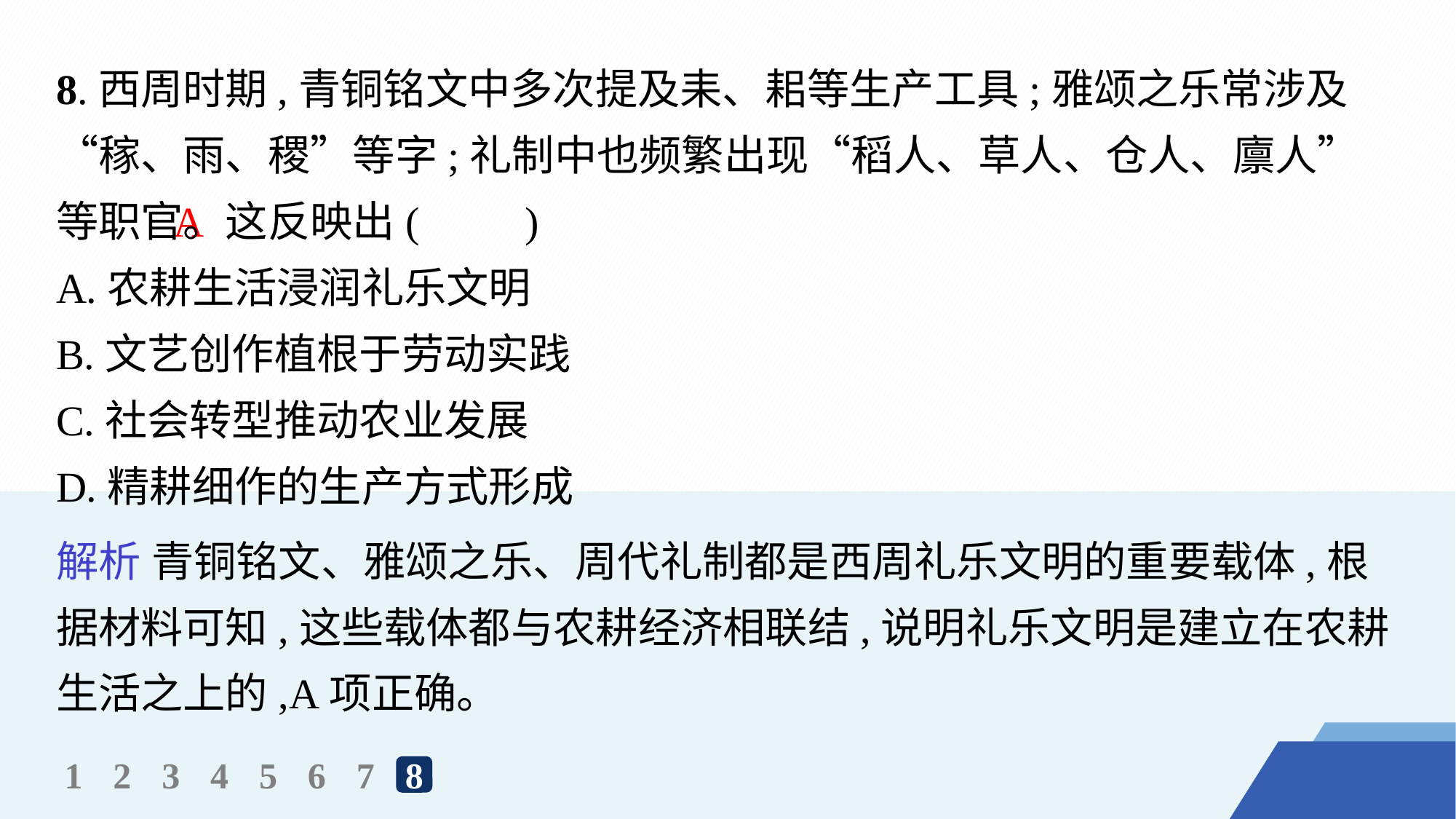

8.西周时期,青铜铭文中多次提及耒、耜等生产工具;雅颂之乐常涉及“稼、雨、稷”等字;礼制中也频繁出现“稻人、草人、仓人、廪人”等职官。这反映出(　　)
A.农耕生活浸润礼乐文明
B.文艺创作植根于劳动实践
C.社会转型推动农业发展
D.精耕细作的生产方式形成
A
解析 青铜铭文、雅颂之乐、周代礼制都是西周礼乐文明的重要载体,根据材料可知,这些载体都与农耕经济相联结,说明礼乐文明是建立在农耕生活之上的,A项正确。
1
2
3
4
5
6
7
8